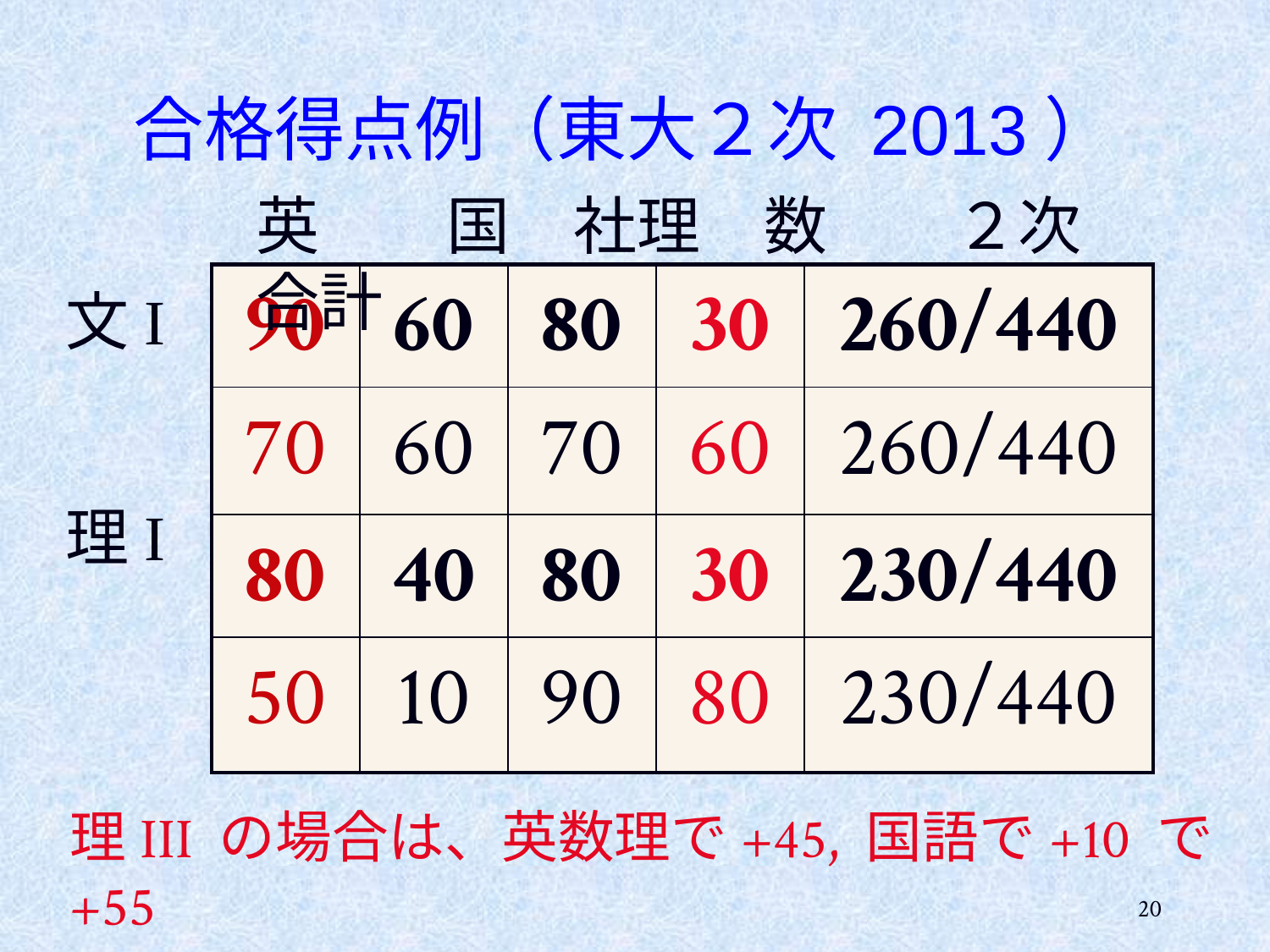

# 合格得点例（東大２次 2013）
英　　国　社理　数　　２次合計
| 90 | 60 | 80 | 30 | 260/440 |
| --- | --- | --- | --- | --- |
| 70 | 60 | 70 | 60 | 260/440 |
| 80 | 40 | 80 | 30 | 230/440 |
| 50 | 10 | 90 | 80 | 230/440 |
文I

理I

理III の場合は、英数理で+45, 国語で+10 で+55

20